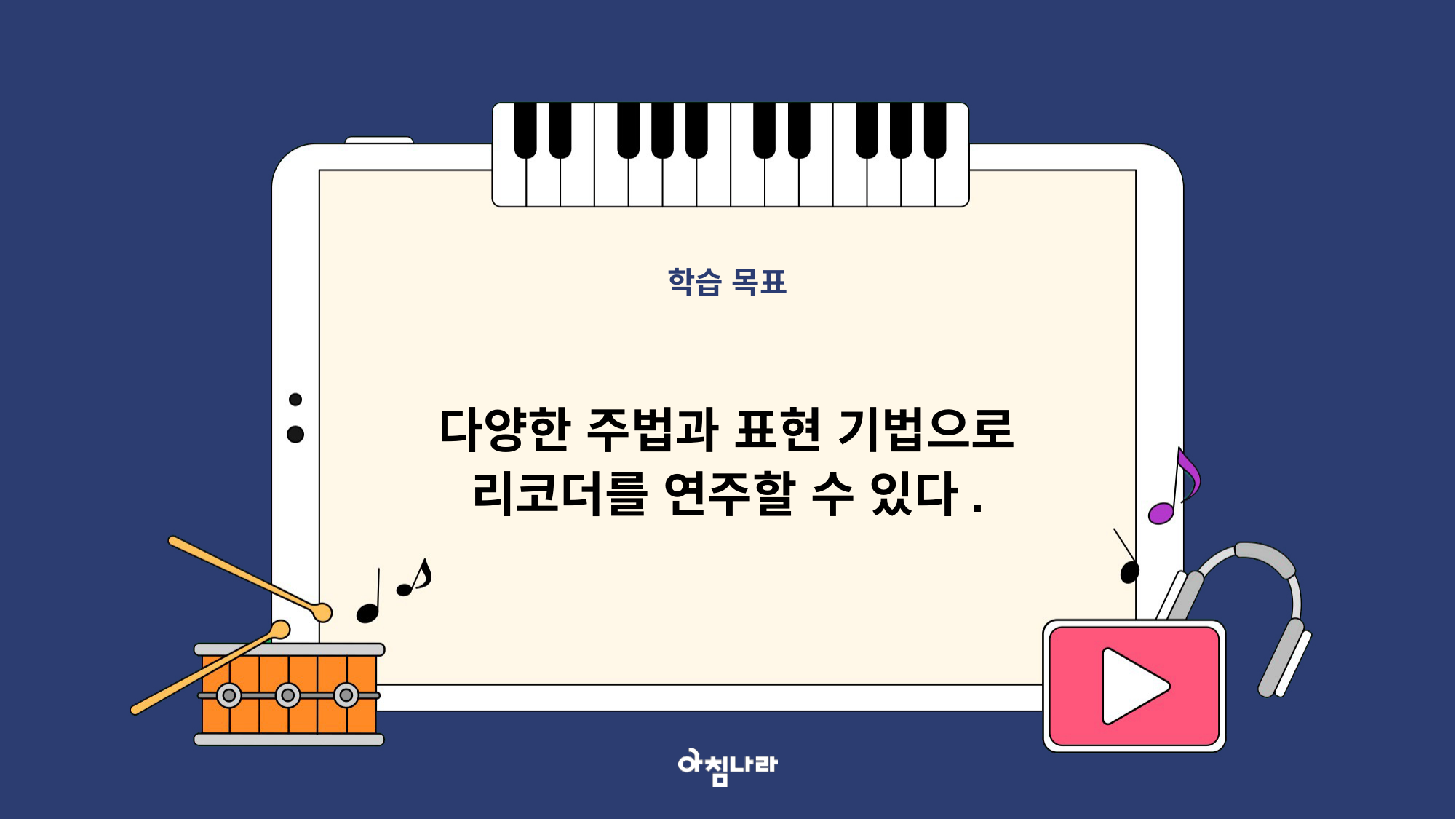

학습 목표
다양한 주법과 표현 기법으로 리코더를 연주할 수 있다.